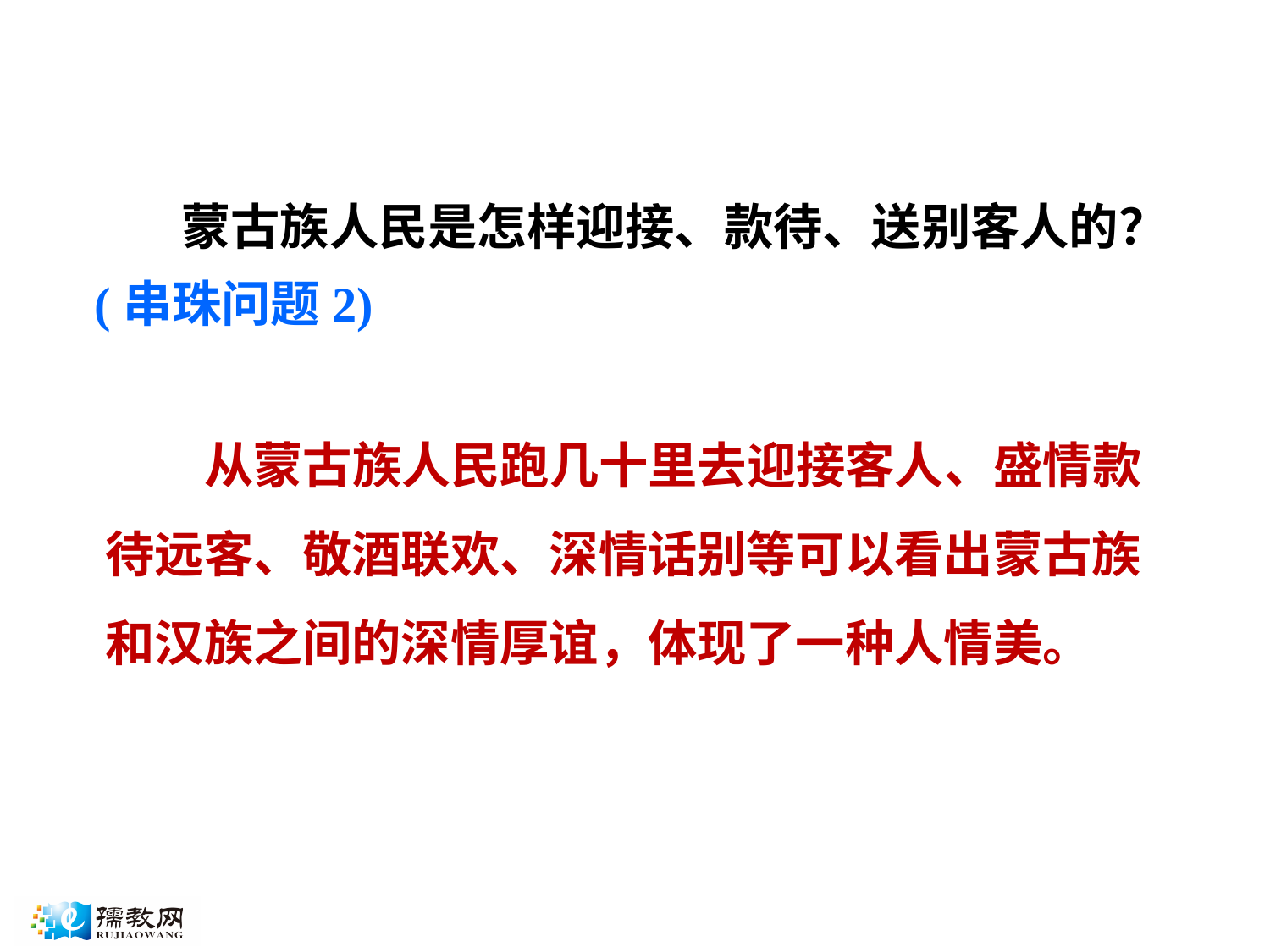

蒙古族人民是怎样迎接、款待、送别客人的？(串珠问题2)
从蒙古族人民跑几十里去迎接客人、盛情款待远客、敬酒联欢、深情话别等可以看出蒙古族和汉族之间的深情厚谊，体现了一种人情美。